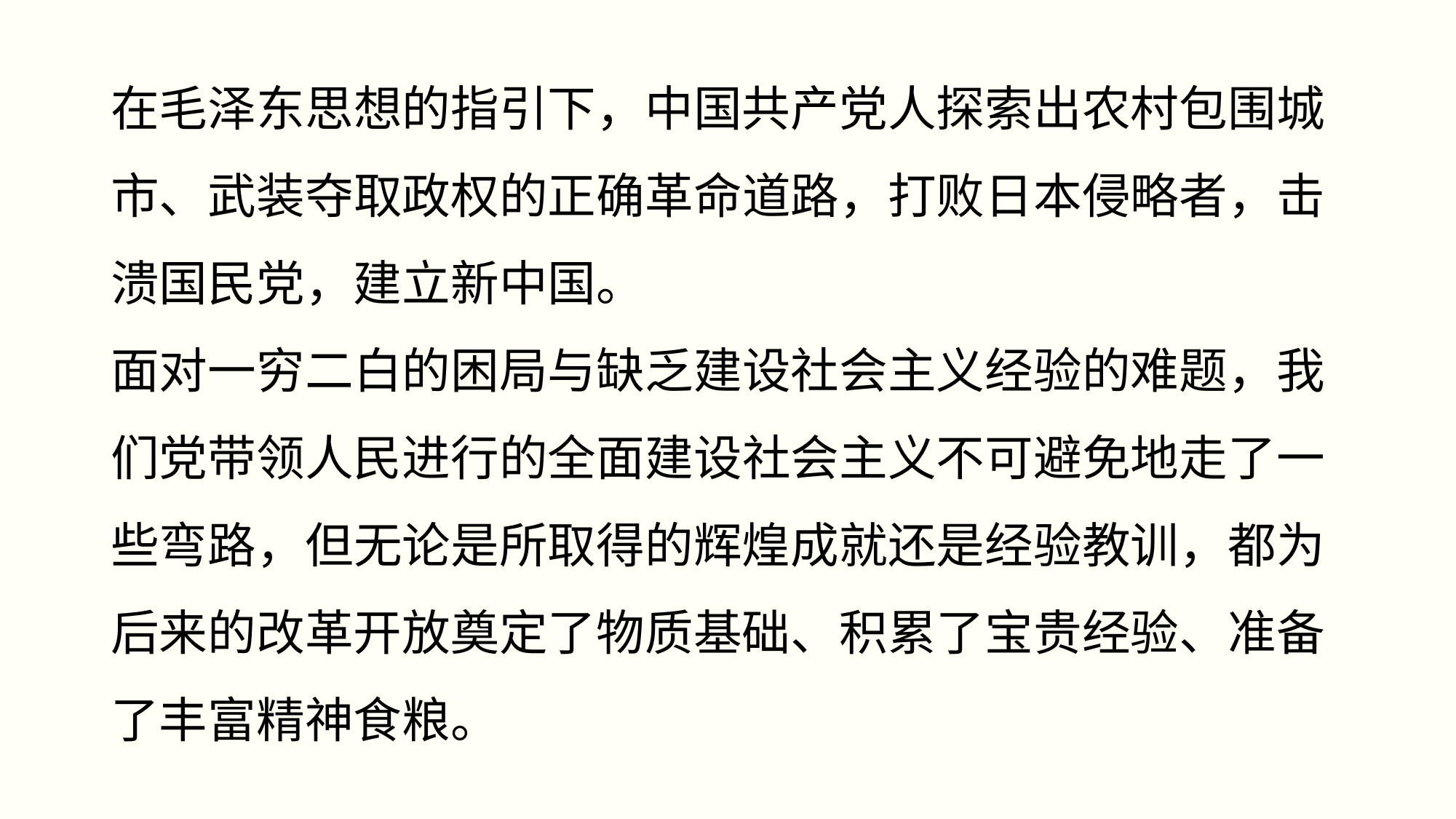

# 在毛泽东思想的指引下，中国共产党人探索出农村包围城市、武装夺取政权的正确革命道路，打败日本侵略者，击溃国民党，建立新中国。 面对一穷二白的困局与缺乏建设社会主义经验的难题，我们党带领人民进行的全面建设社会主义不可避免地走了一些弯路，但无论是所取得的辉煌成就还是经验教训，都为后来的改革开放奠定了物质基础、积累了宝贵经验、准备了丰富精神食粮。